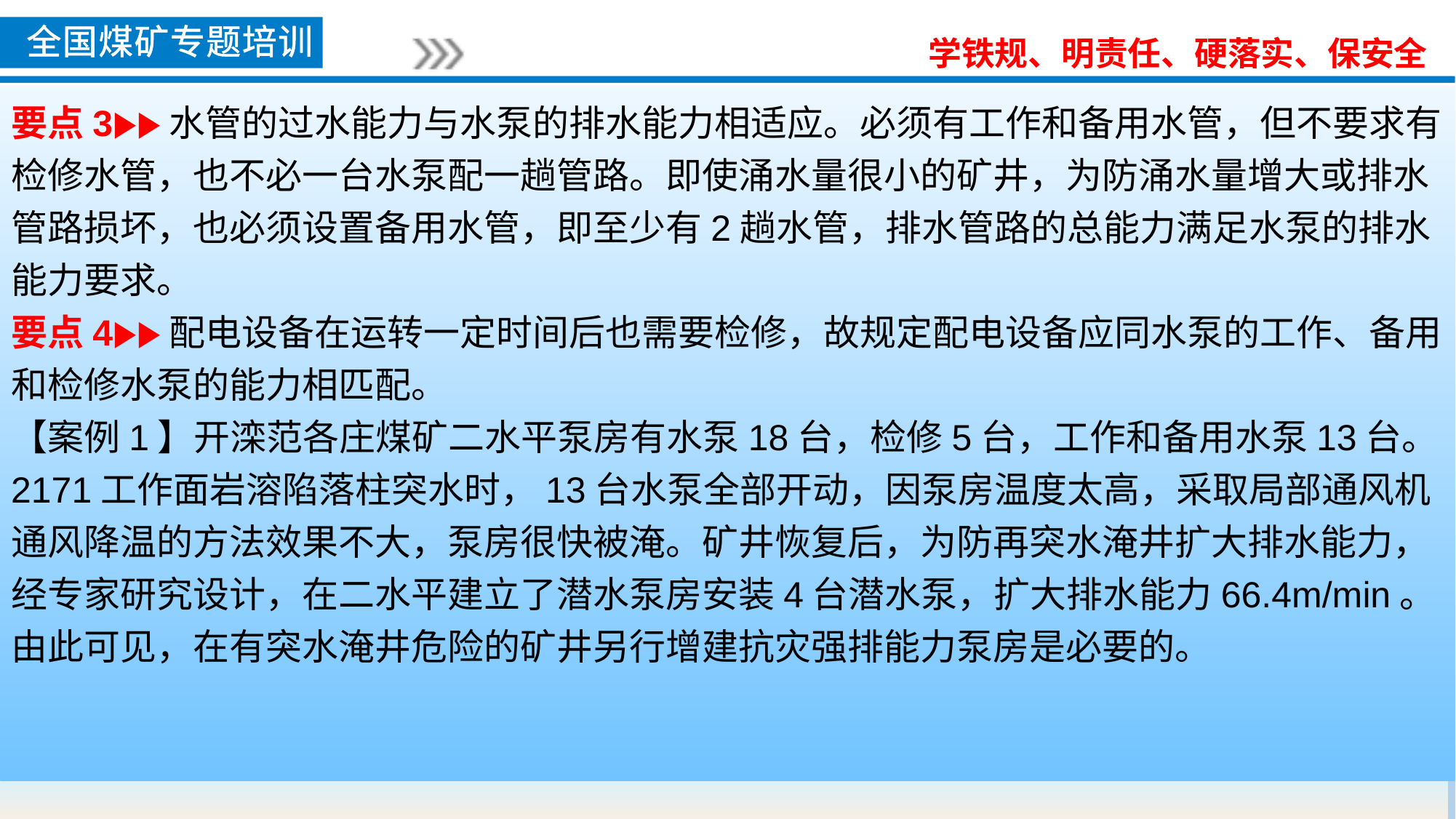

要点3▶▶水管的过水能力与水泵的排水能力相适应。必须有工作和备用水管，但不要求有检修水管，也不必一台水泵配一趟管路。即使涌水量很小的矿井，为防涌水量增大或排水管路损坏，也必须设置备用水管，即至少有2趟水管，排水管路的总能力满足水泵的排水能力要求。
要点4▶▶配电设备在运转一定时间后也需要检修，故规定配电设备应同水泵的工作、备用和检修水泵的能力相匹配。
【案例1】开滦范各庄煤矿二水平泵房有水泵18台，检修5台，工作和备用水泵13台。2171工作面岩溶陷落柱突水时，13台水泵全部开动，因泵房温度太高，采取局部通风机通风降温的方法效果不大，泵房很快被淹。矿井恢复后，为防再突水淹井扩大排水能力，经专家研究设计，在二水平建立了潜水泵房安装4台潜水泵，扩大排水能力66.4m/min。由此可见，在有突水淹井危险的矿井另行增建抗灾强排能力泵房是必要的。